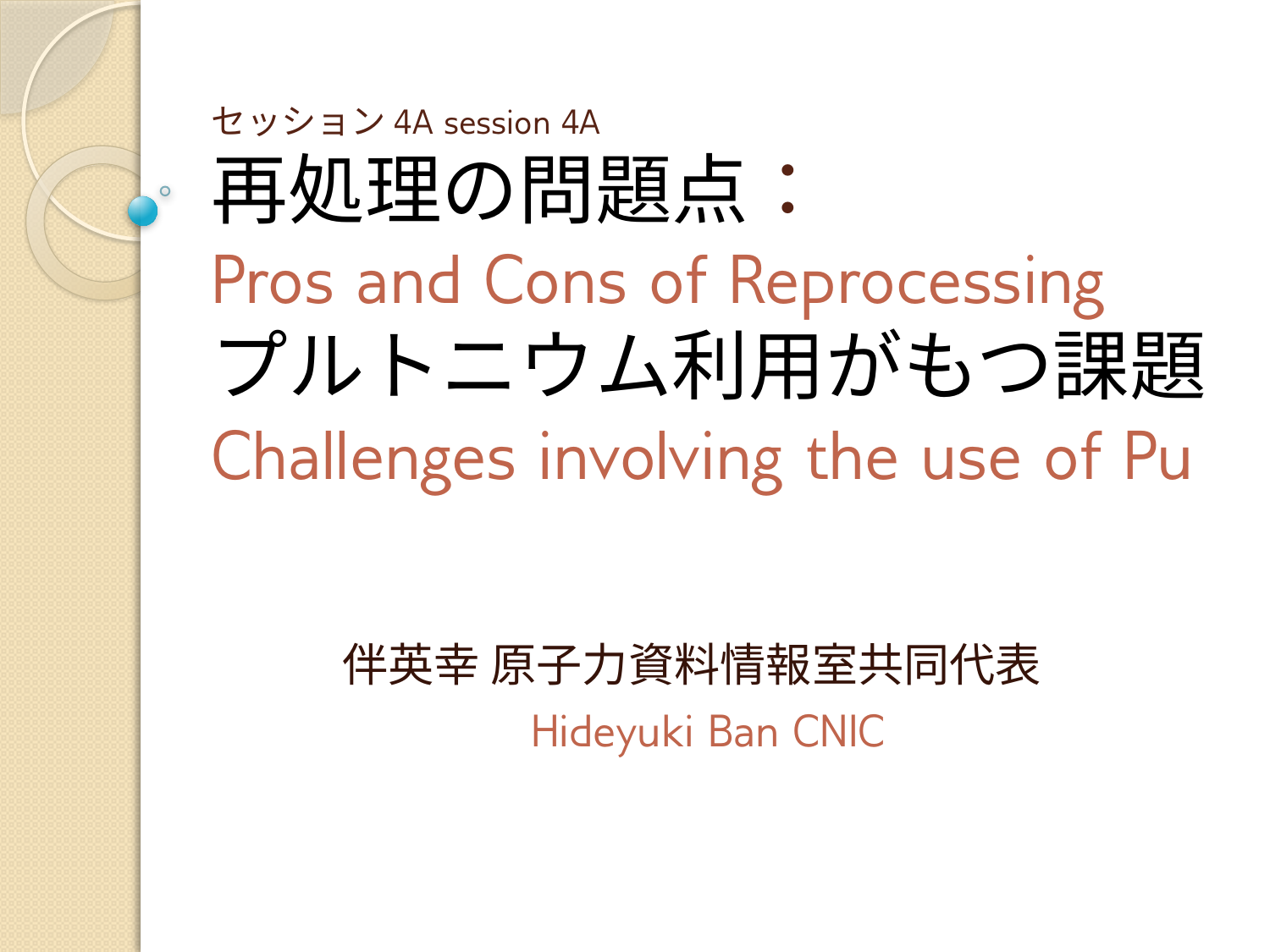

# セッション4A session 4A 再処理の問題点： Pros and Cons of Reprocessing プルトニウム利用がもつ課題 Challenges involving the use of Pu
伴英幸 原子力資料情報室共同代表
Hideyuki Ban CNIC